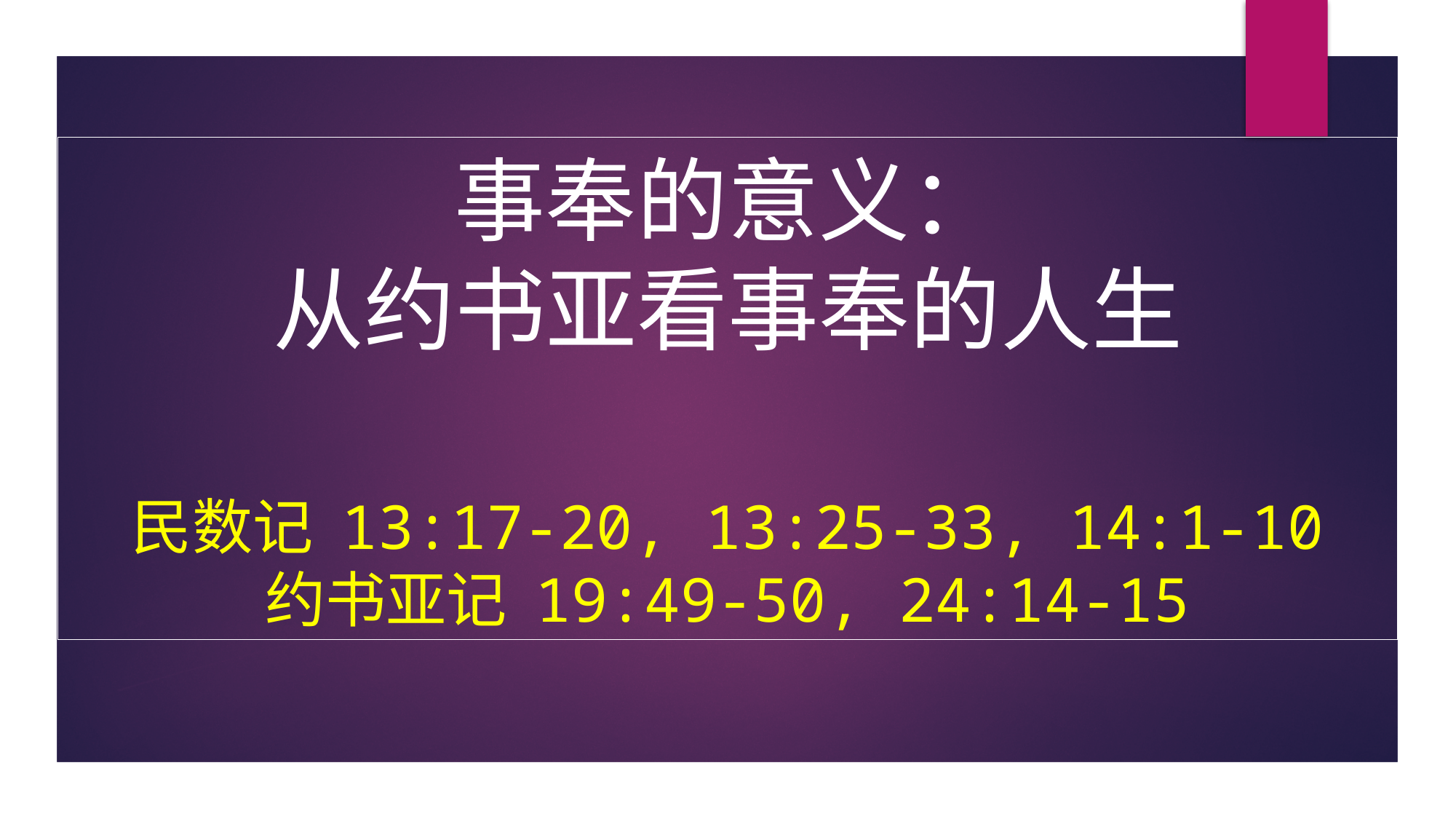

事奉的意义：
从约书亚看事奉的人生

民数记 13:17-20, 13:25-33, 14:1-10
约书亚记 19:49-50, 24:14-15